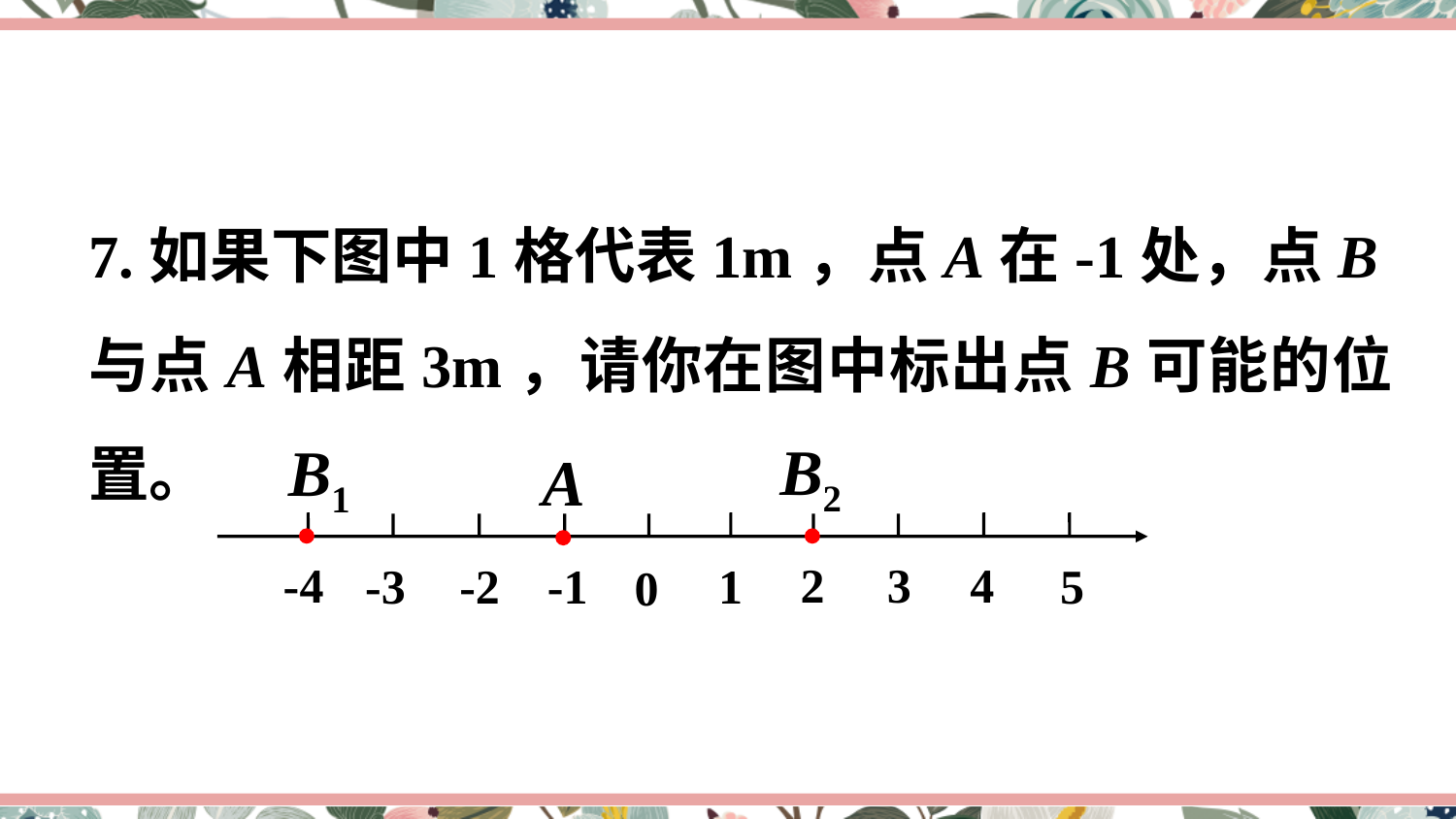

7.如果下图中1格代表1m，点A在-1处，点B与点A相距3m，请你在图中标出点B可能的位置。
B2
B1
A

2
3
4
-4
-1
1
5
-2
-3

0